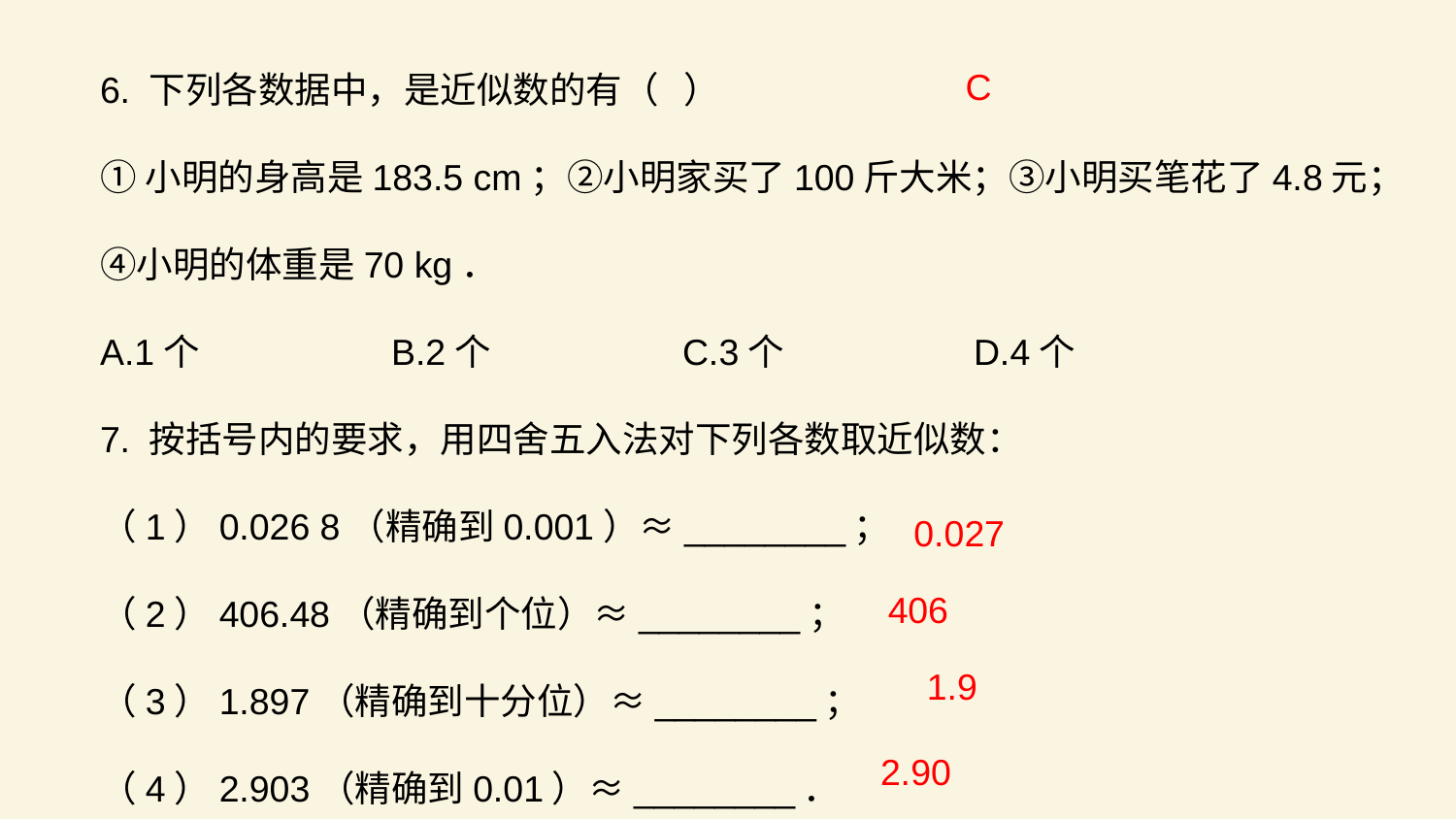

6. 下列各数据中，是近似数的有（   ）
①小明的身高是183.5 cm；②小明家买了100斤大米；③小明买笔花了4.8元；④小明的体重是70 kg．
A.1个		B.2个		C.3个		D.4个
7. 按括号内的要求，用四舍五入法对下列各数取近似数：
（1）0.026 8（精确到0.001）≈________；
（2）406.48（精确到个位）≈________；
（3）1.897（精确到十分位）≈________；
（4）2.903（精确到0.01）≈________．
C
0.027
406
1.9
2.90